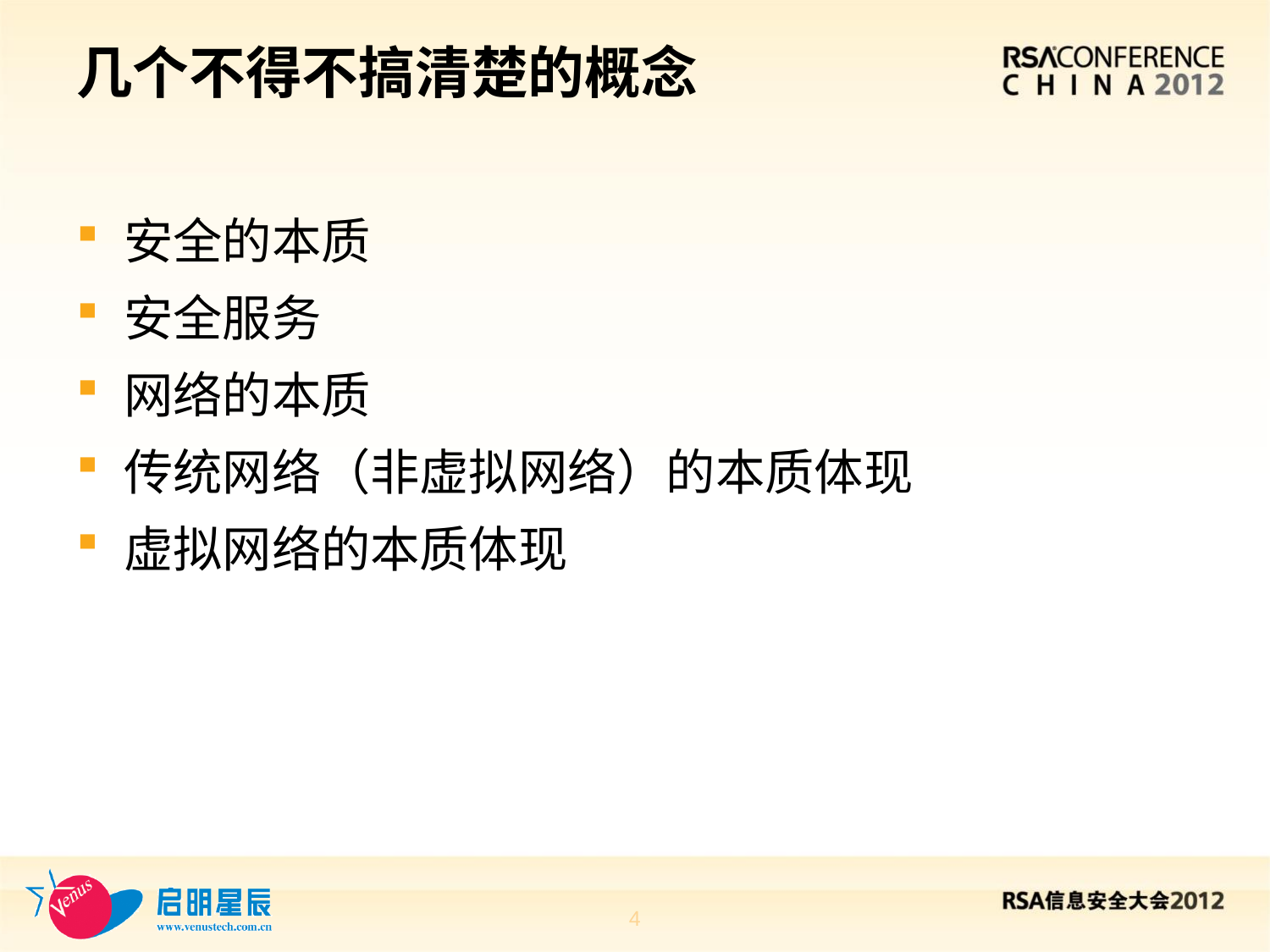

# 几个不得不搞清楚的概念
安全的本质
安全服务
网络的本质
传统网络（非虚拟网络）的本质体现
虚拟网络的本质体现
4